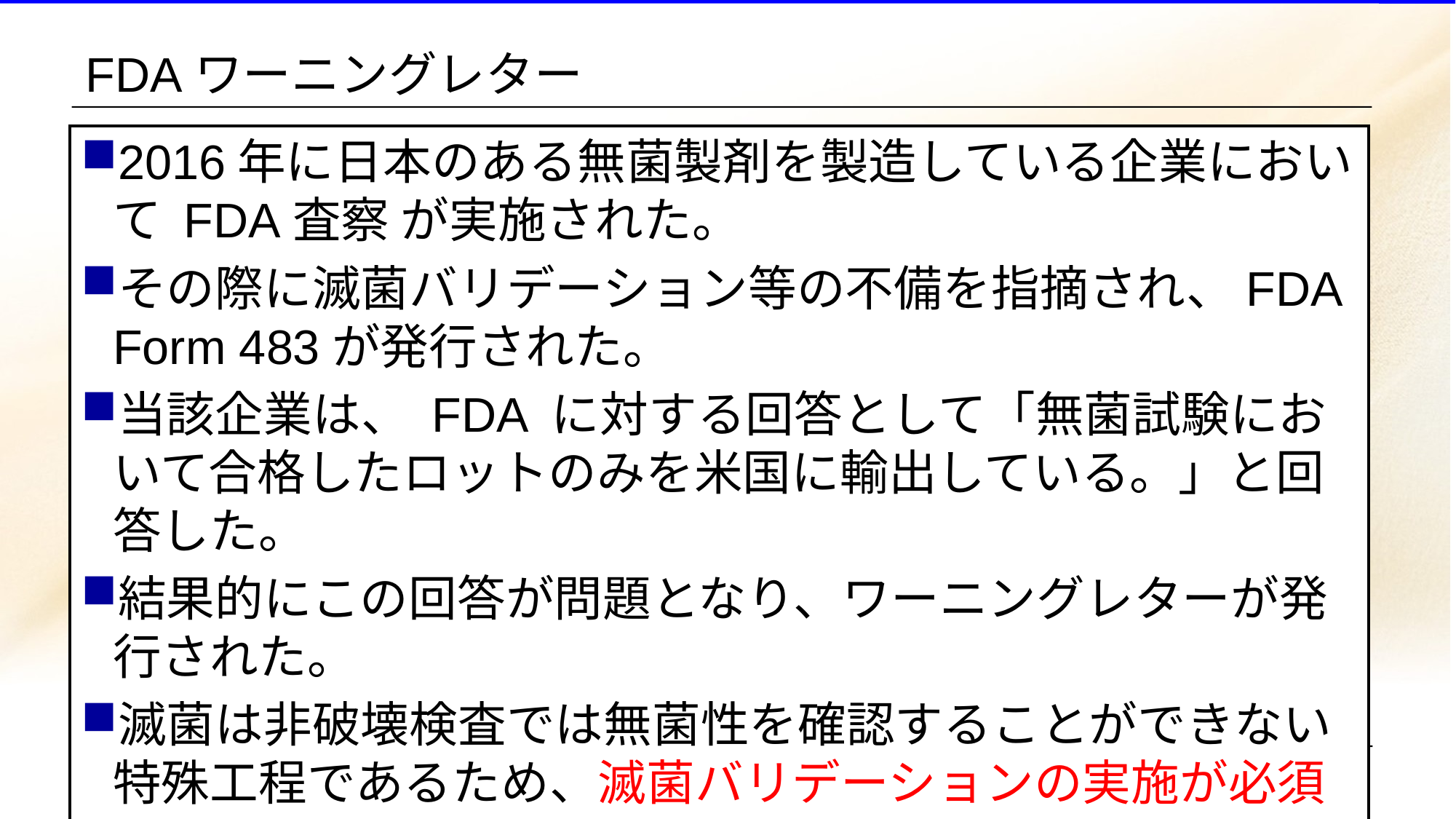

# FDAワーニングレター
2016年に日本のある無菌製剤を製造している企業において FDA査察 が実施された。
その際に滅菌バリデーション等の不備を指摘され、FDA Form 483が発行された。
当該企業は、 FDA に対する回答として「無菌試験において合格したロットのみを米国に輸出している。」と回答した。
結果的にこの回答が問題となり、ワーニングレターが発行された。
滅菌は非破壊検査では無菌性を確認することができない特殊工程であるため、滅菌バリデーションの実施が必須である。